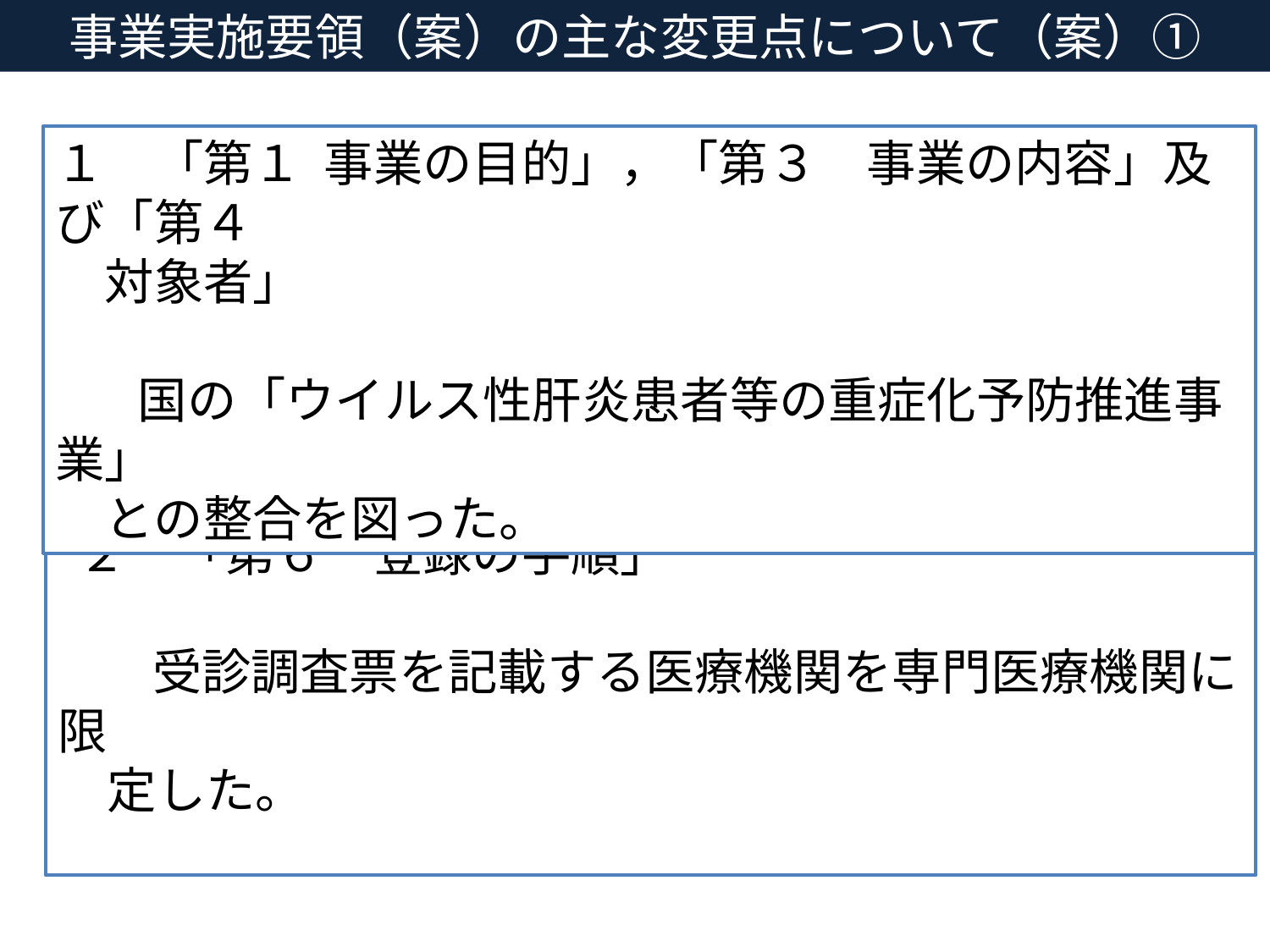

事業実施要領（案）の主な変更点について（案）①
１　「第１  事業の目的」，「第３　事業の内容」及び「第４
　対象者」

　   国の「ウイルス性肝炎患者等の重症化予防推進事業」
　との整合を図った。
 ２　「第６　登録の手順」

　　 受診調査票を記載する医療機関を専門医療機関に限
　定した。